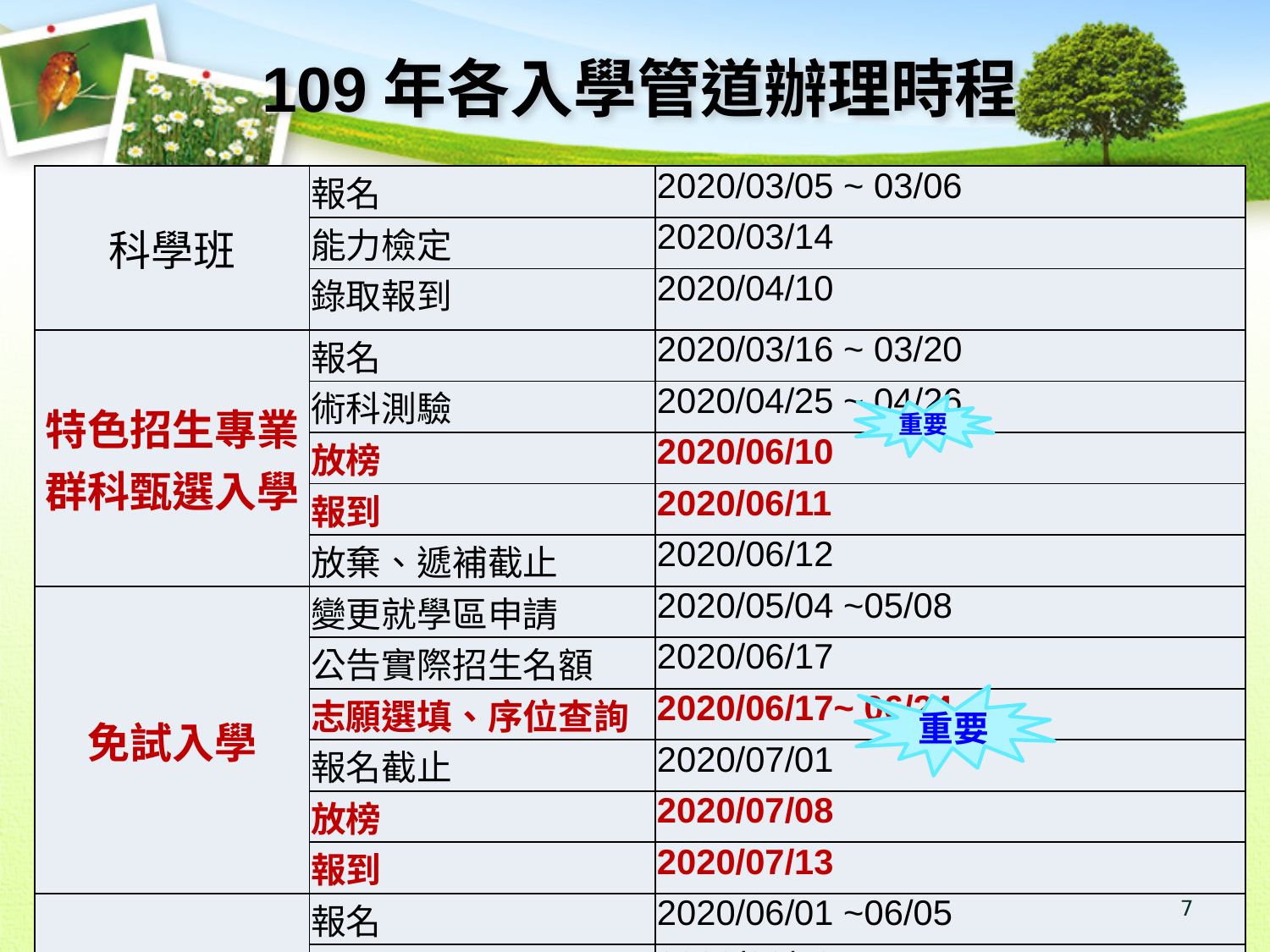

109年各入學管道辦理時程
| 科學班 | 報名 | 2020/03/05 ~ 03/06 |
| --- | --- | --- |
|  | 能力檢定 | 2020/03/14 |
|  | 錄取報到 | 2020/04/10 |
| 特色招生專業群科甄選入學 | 報名 | 2020/03/16 ~ 03/20 |
|  | 術科測驗 | 2020/04/25 ~ 04/26 |
|  | 放榜 | 2020/06/10 |
|  | 報到 | 2020/06/11 |
|  | 放棄、遞補截止 | 2020/06/12 |
| 免試入學 | 變更就學區申請 | 2020/05/04 ~05/08 |
|  | 公告實際招生名額 | 2020/06/17 |
|  | 志願選填、序位查詢 | 2020/06/17~ 06/24 |
|  | 報名截止 | 2020/07/01 |
|  | 放榜 | 2020/07/08 |
|  | 報到 | 2020/07/13 |
|  | 報名 | 2020/06/01 ~06/05 |
|  | 放榜 | 2020/06/10 |
|  | 報到 | 2020/06/12 |
重要
重要
7